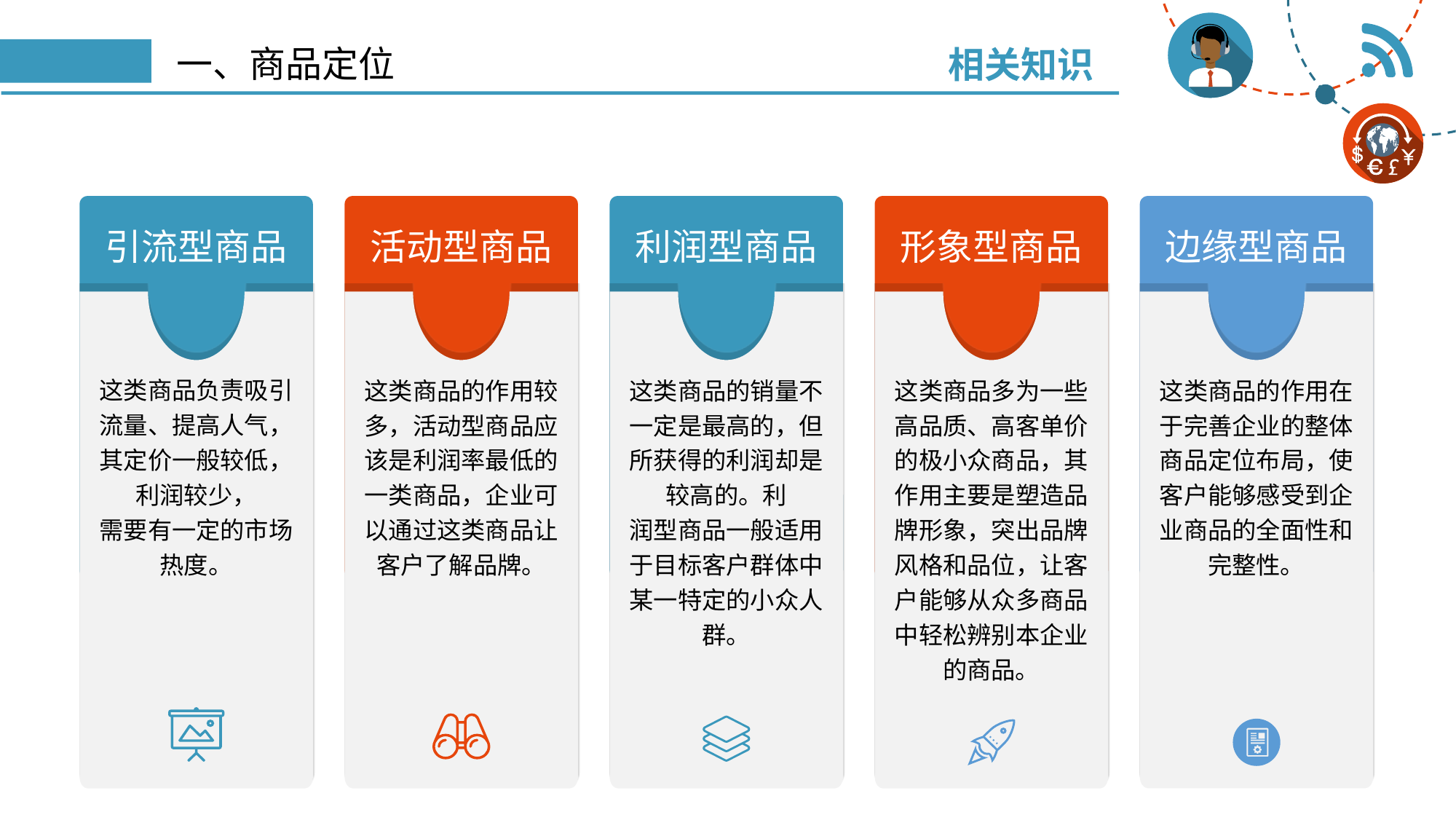

相关知识
# 一、商品定位
引流型商品
活动型商品
利润型商品
形象型商品
边缘型商品

这类商品负责吸引流量、提高人气，其定价一般较低，利润较少，
需要有一定的市场热度。
这类商品的作用较多，活动型商品应该是利润率最低的一类商品，企业可以通过这类商品让客户了解品牌。
这类商品的销量不一定是最高的，但所获得的利润却是较高的。利
润型商品一般适用于目标客户群体中某一特定的小众人群。
这类商品多为一些高品质、高客单价的极小众商品，其作用主要是塑造品牌形象，突出品牌风格和品位，让客户能够从众多商品中轻松辨别本企业
的商品。
这类商品的作用在于完善企业的整体商品定位布局，使客户能够感受到企业商品的全面性和完整性。